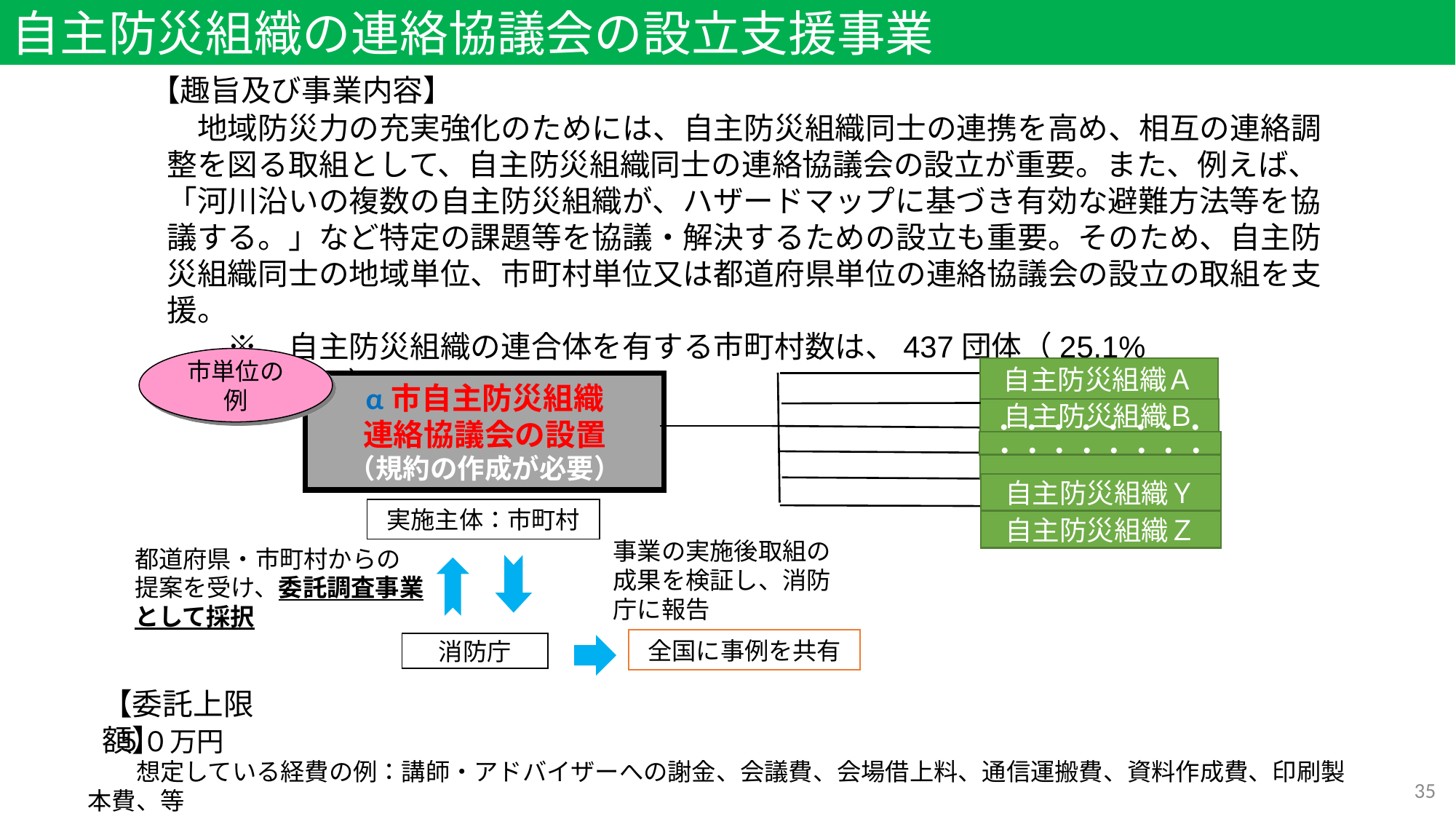

自主防災組織の連絡協議会の設立支援事業
【趣旨及び事業内容】
　地域防災力の充実強化のためには、自主防災組織同士の連携を高め、相互の連絡調整を図る取組として、自主防災組織同士の連絡協議会の設立が重要。また、例えば、「河川沿いの複数の自主防災組織が、ハザードマップに基づき有効な避難方法等を協議する。」など特定の課題等を協議・解決するための設立も重要。そのため、自主防災組織同士の地域単位、市町村単位又は都道府県単位の連絡協議会の設立の取組を支援。
　　※　自主防災組織の連合体を有する市町村数は、437団体（25.1%（H31.4.1））
市単位の例
自主防災組織Ａ
α市自主防災組織
連絡協議会の設置
（規約の作成が必要）
自主防災組織Ｂ
・・・・・・・・・・
・・・・・・・・・・
自主防災組織Ｙ
実施主体：市町村
自主防災組織Ｚ
事業の実施後取組の成果を検証し、消防庁に報告
都道府県・市町村からの
提案を受け、委託調査事業として採択

全国に事例を共有
消防庁

【委託上限額】
　５０万円
　　想定している経費の例：講師・アドバイザーへの謝金、会議費、会場借上料、通信運搬費、資料作成費、印刷製本費、等
35